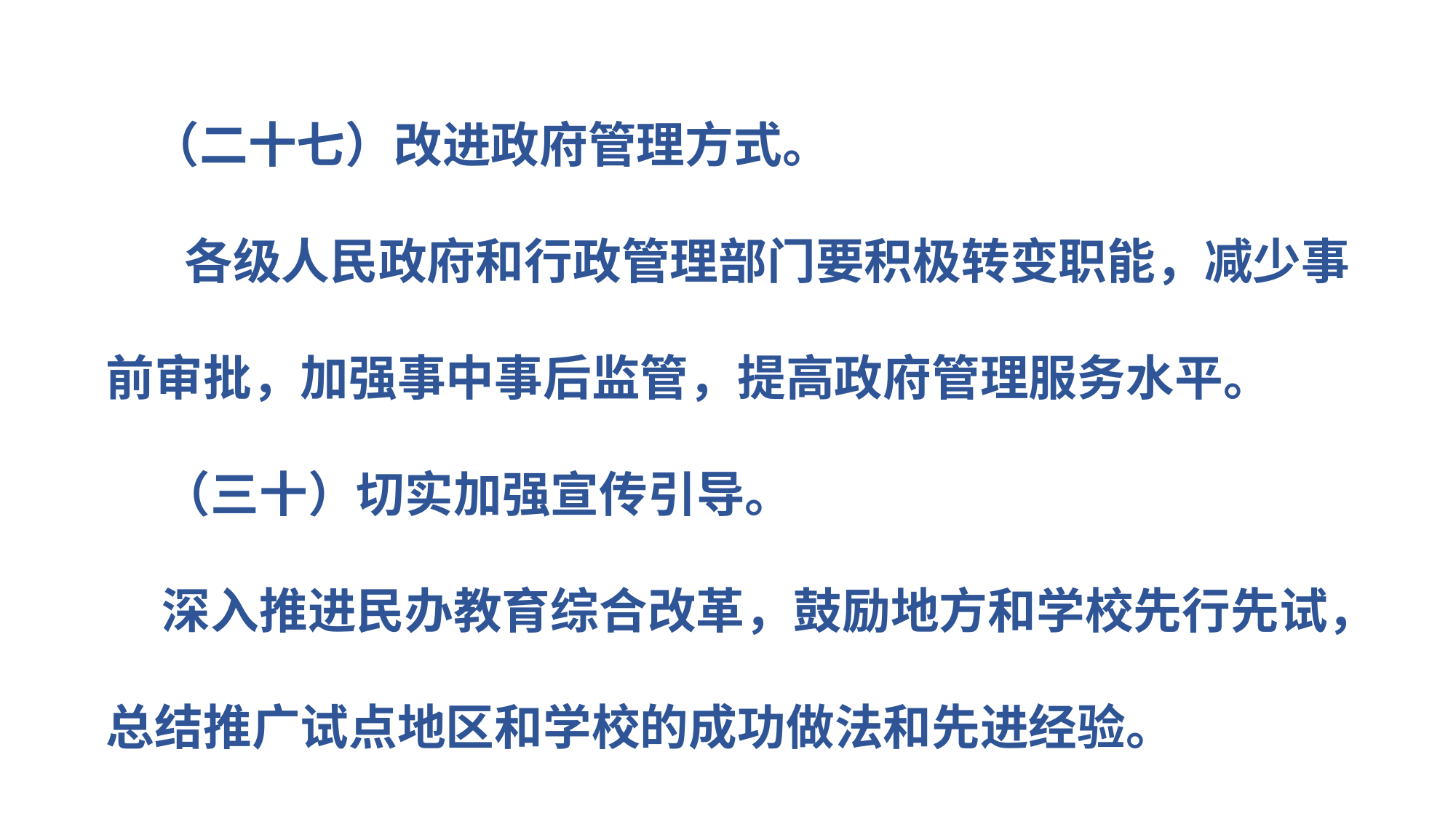

（二十七）改进政府管理方式。
      各级人民政府和行政管理部门要积极转变职能，减少事前审批，加强事中事后监管，提高政府管理服务水平。
    （三十）切实加强宣传引导。
    深入推进民办教育综合改革，鼓励地方和学校先行先试，总结推广试点地区和学校的成功做法和先进经验。